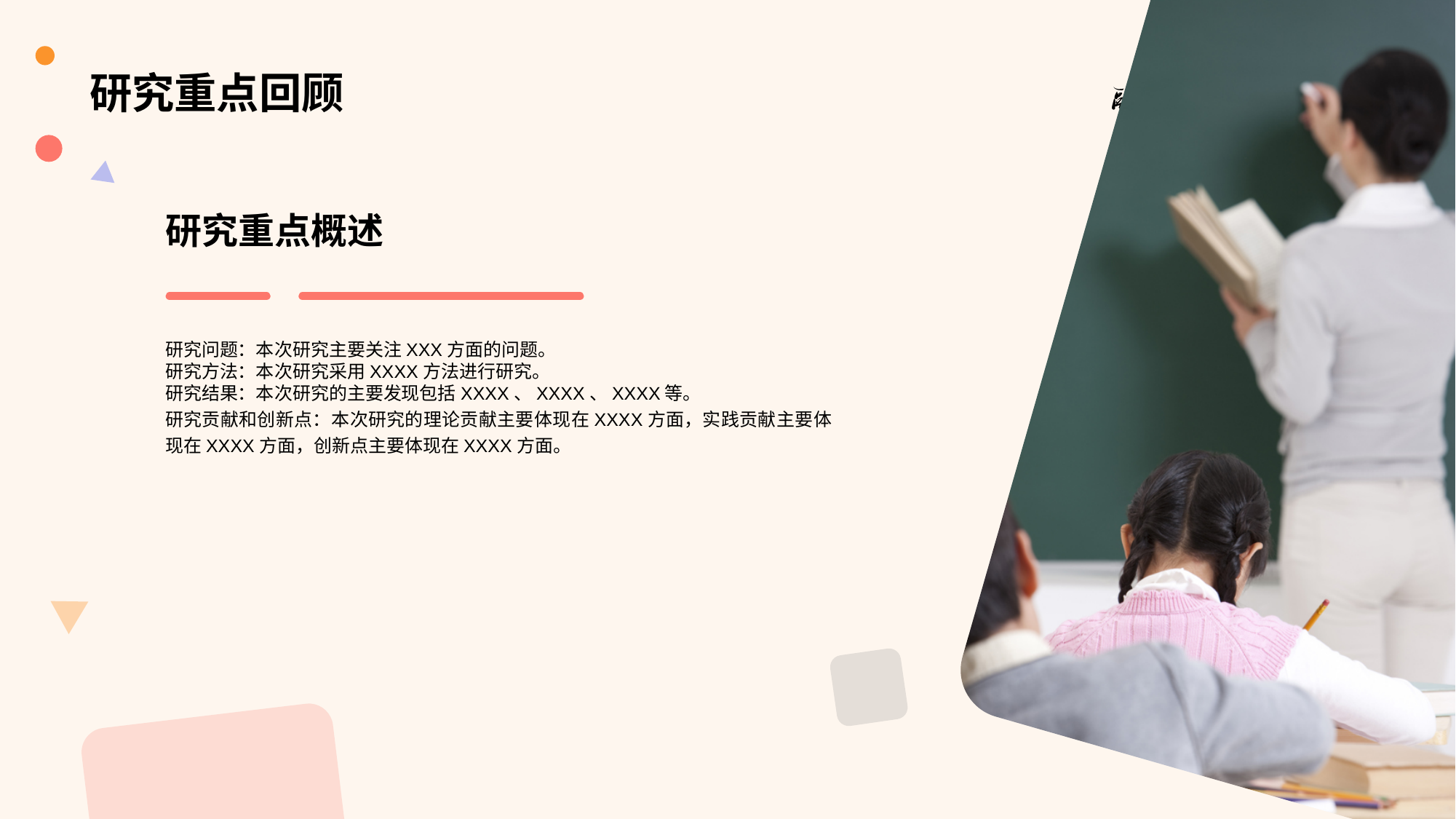

# 研究重点回顾

研究重点概述
研究问题：本次研究主要关注XXX方面的问题。
研究方法：本次研究采用XXXX方法进行研究。
研究结果：本次研究的主要发现包括XXXX、XXXX、XXXX等。
研究贡献和创新点：本次研究的理论贡献主要体现在XXXX方面，实践贡献主要体现在XXXX方面，创新点主要体现在XXXX方面。